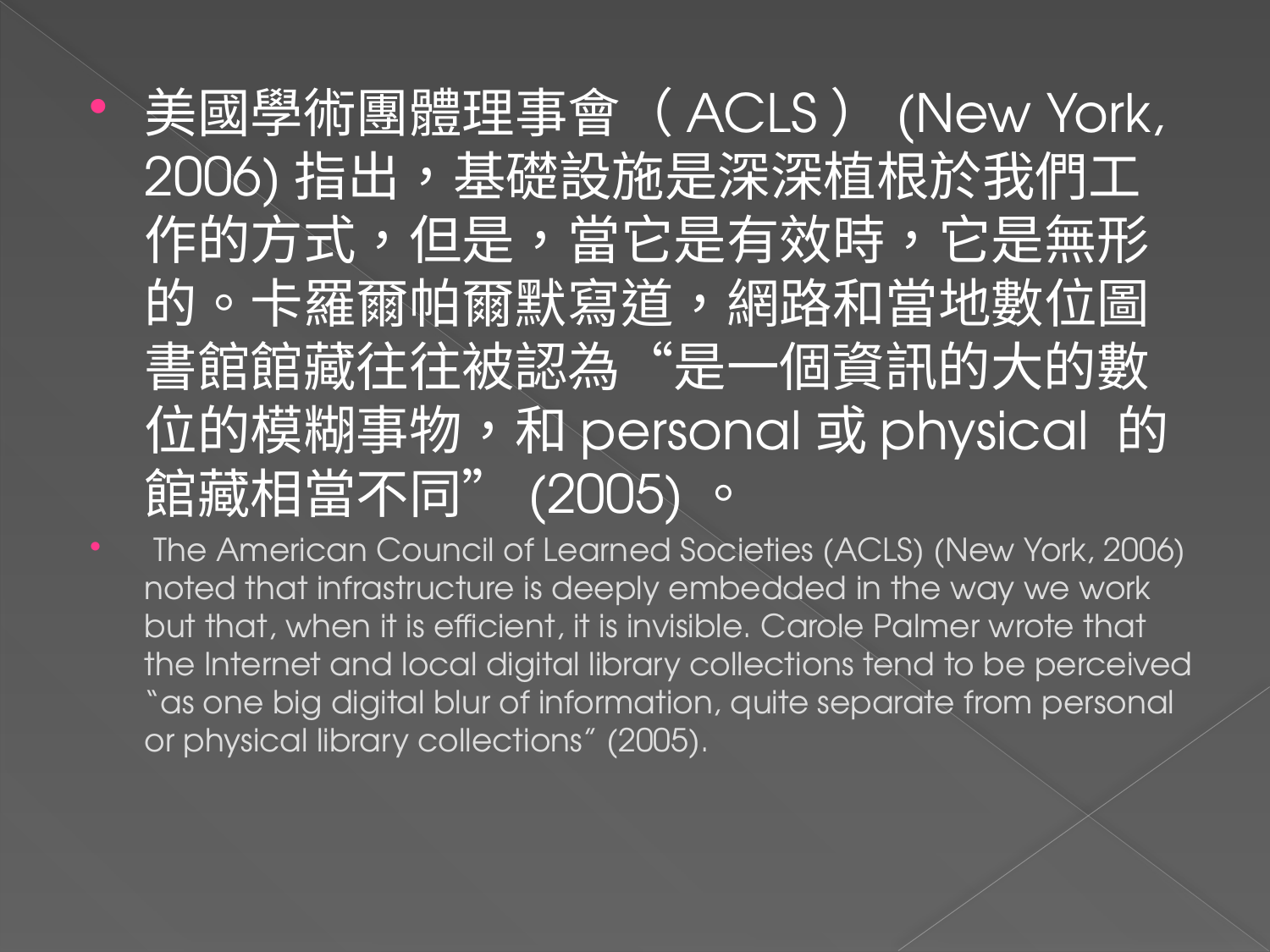

美國學術團體理事會（ACLS）(New York, 2006)指出，基礎設施是深深植根於我們工作的方式，但是，當它是有效時，它是無形的。卡羅爾帕爾默寫道，網路和當地數位圖書館館藏往往被認為“是一個資訊的大的數位的模糊事物，和personal或physical 的館藏相當不同”(2005)。
 The American Council of Learned Societies (ACLS) (New York, 2006) noted that infrastructure is deeply embedded in the way we work but that, when it is efficient, it is invisible. Carole Palmer wrote that the Internet and local digital library collections tend to be perceived “as one big digital blur of information, quite separate from personal or physical library collections” (2005).